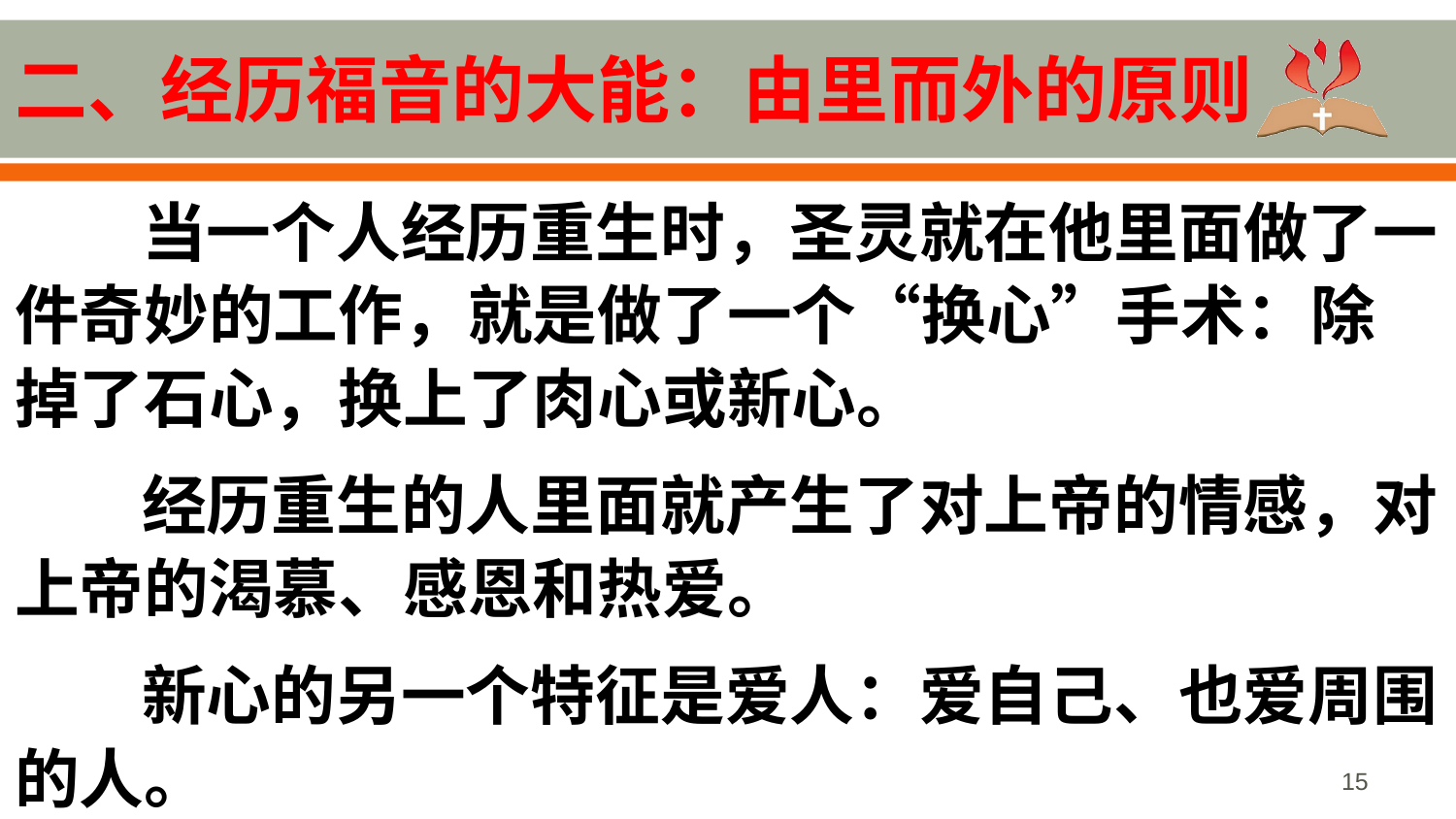

# 二、经历福音的大能：由里而外的原则
当一个人经历重生时，圣灵就在他里面做了一件奇妙的工作，就是做了一个“换心”手术：除掉了石心，换上了肉心或新心。
经历重生的人里面就产生了对上帝的情感，对上帝的渴慕、感恩和热爱。
新心的另一个特征是爱人：爱自己、也爱周围的人。

15